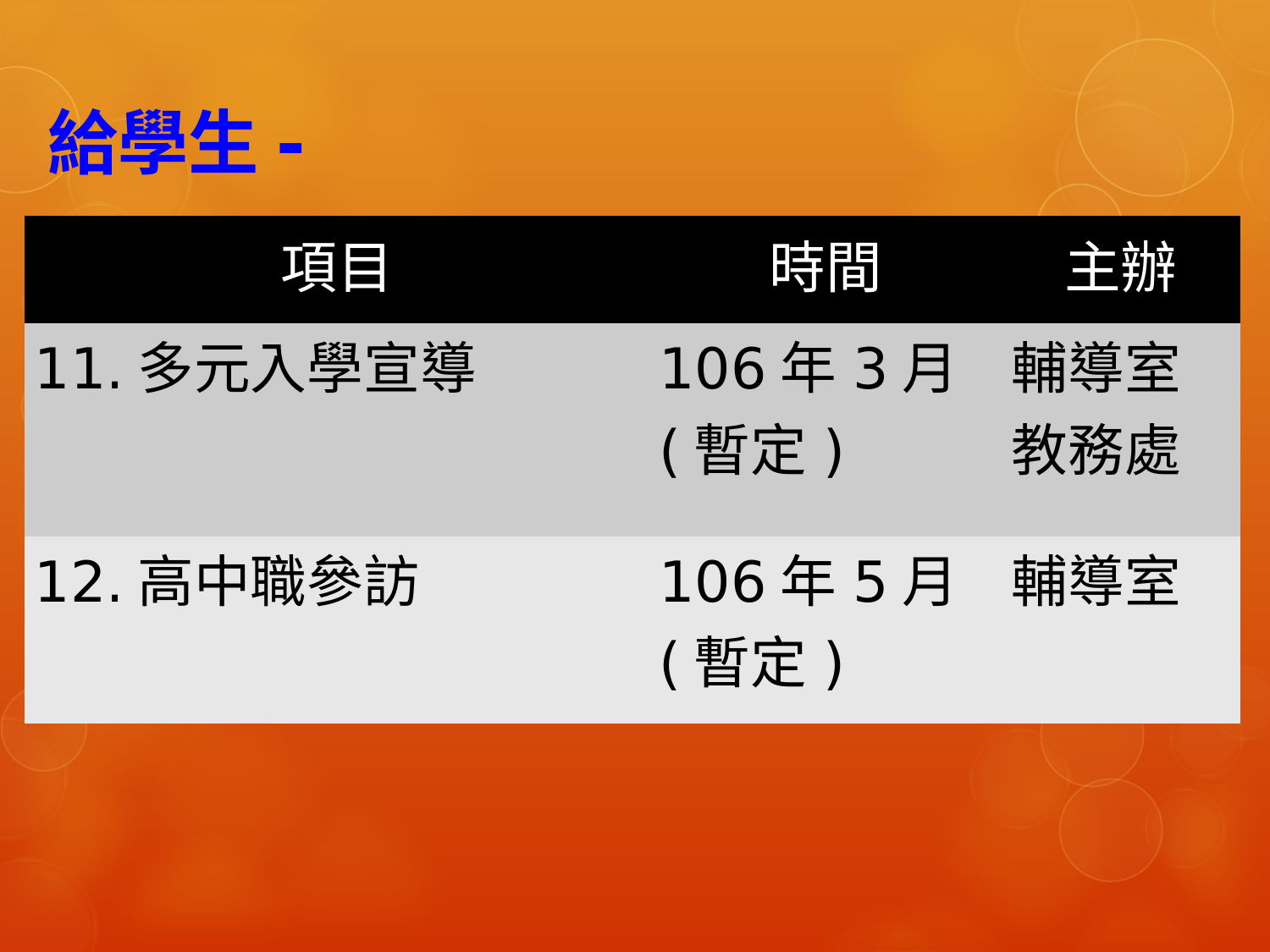

# 給學生-
| 項目 | 時間 | 主辦 |
| --- | --- | --- |
| 11.多元入學宣導 | 106年3月 (暫定) | 輔導室 教務處 |
| 12.高中職參訪 | 106年5月 (暫定) | 輔導室 |